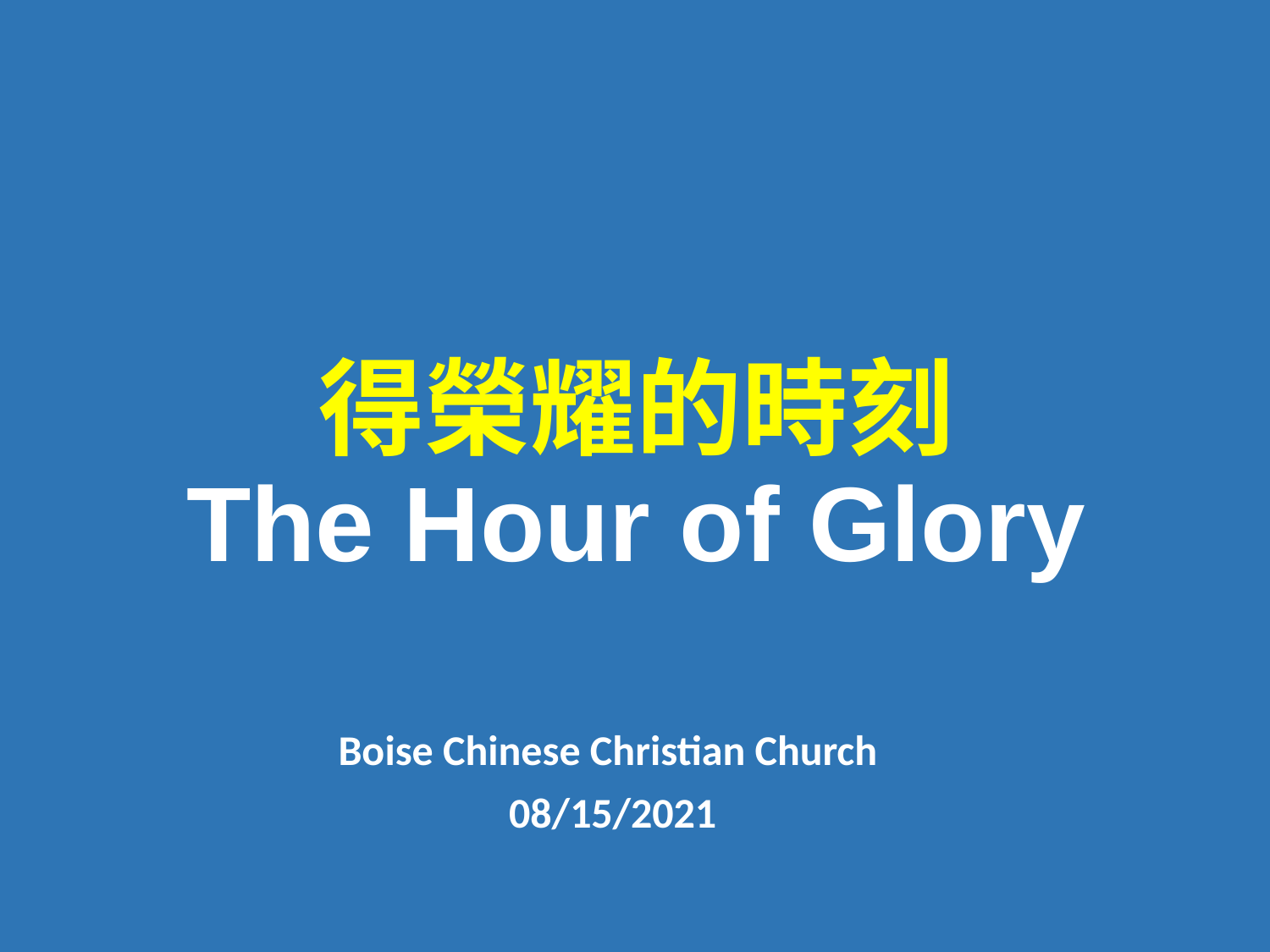

# 得榮耀的時刻 The Hour of Glory
Boise Chinese Christian Church
08/15/2021